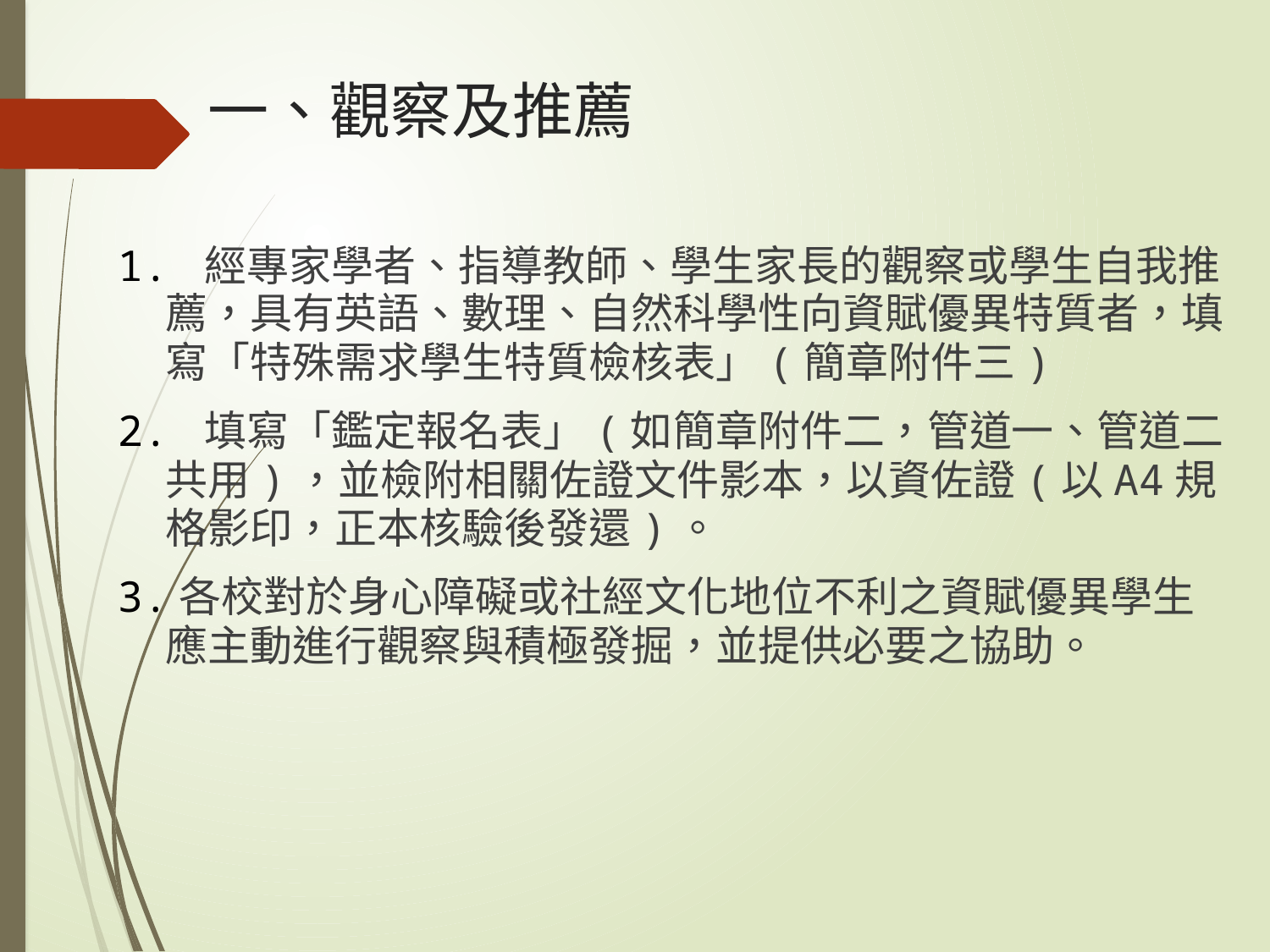

# 一、觀察及推薦
1. 經專家學者、指導教師、學生家長的觀察或學生自我推薦，具有英語、數理、自然科學性向資賦優異特質者，填寫「特殊需求學生特質檢核表」(簡章附件三)
2. 填寫「鑑定報名表」(如簡章附件二，管道一、管道二共用)，並檢附相關佐證文件影本，以資佐證(以A4規格影印，正本核驗後發還)。
3.各校對於身心障礙或社經文化地位不利之資賦優異學生應主動進行觀察與積極發掘，並提供必要之協助。